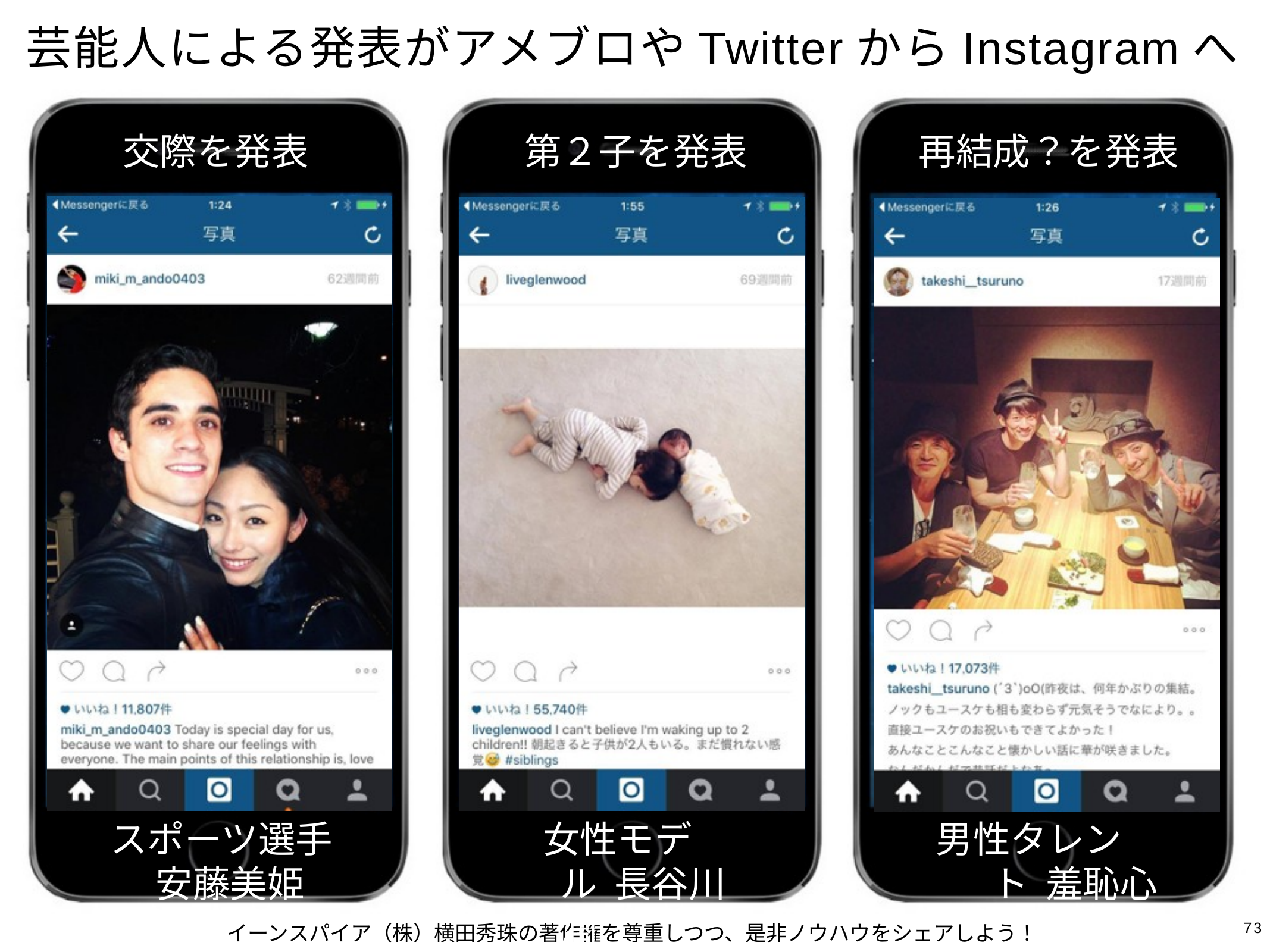

# 芸能人による発表がアメブロやTwitterからInstagramへ

交際を発表	第２子を発表	再結成？を発表

スポーツ選手  安藤美姫
女性モデル  長谷川潤
男性タレント  羞恥心
73
イーンスパイア（株）横田秀珠の著作権を尊重しつつ、是非ノウハウをシェアしよう！